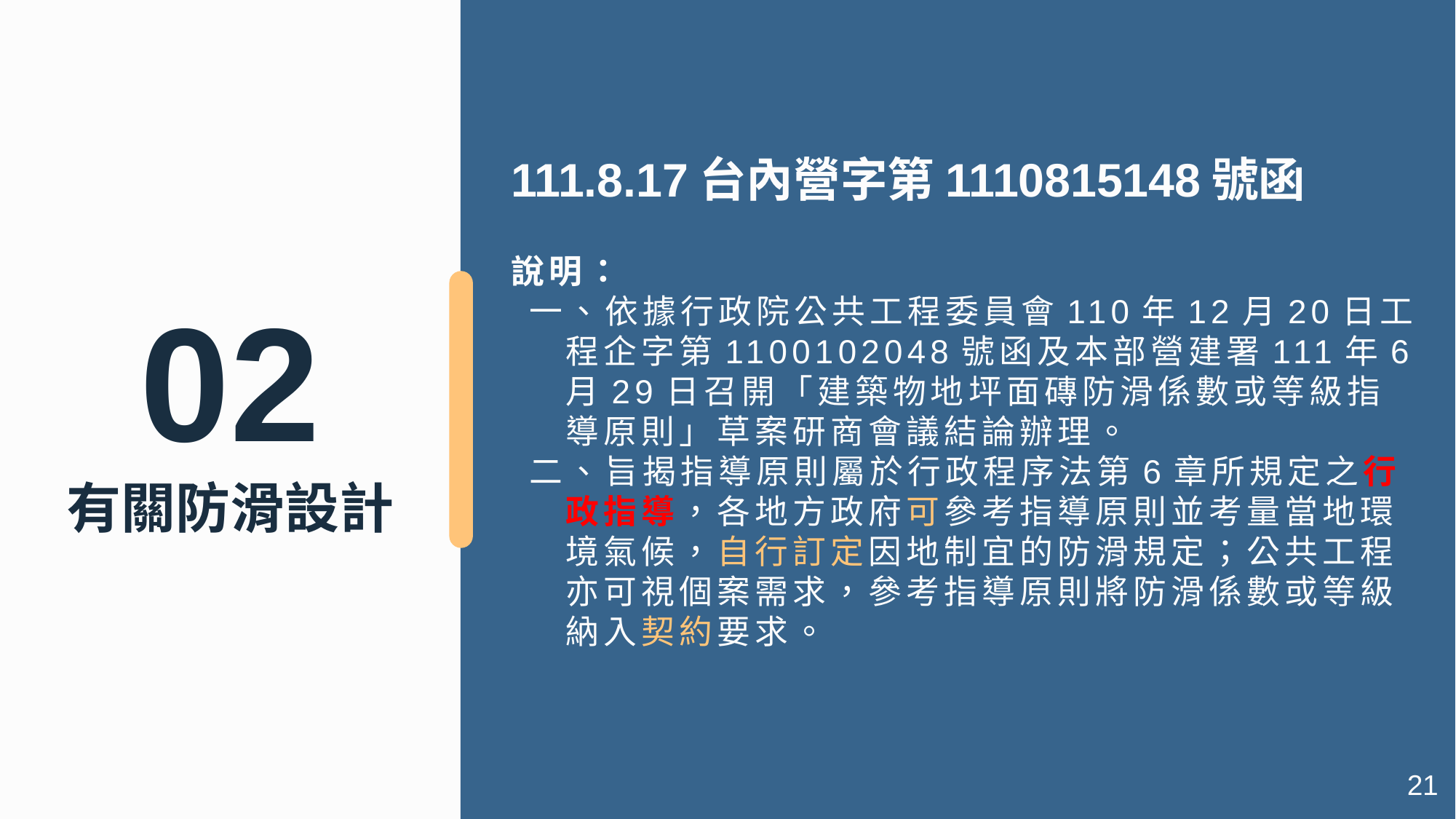

111.8.17台內營字第1110815148號函

說明：
一、依據行政院公共工程委員會110年12月20日工程企字第1100102048號函及本部營建署111年6月29日召開「建築物地坪面磚防滑係數或等級指導原則」草案研商會議結論辦理。
二、旨揭指導原則屬於行政程序法第6章所規定之行政指導，各地方政府可參考指導原則並考量當地環境氣候，自行訂定因地制宜的防滑規定；公共工程亦可視個案需求，參考指導原則將防滑係數或等級納入契約要求。
02
有關防滑設計
21